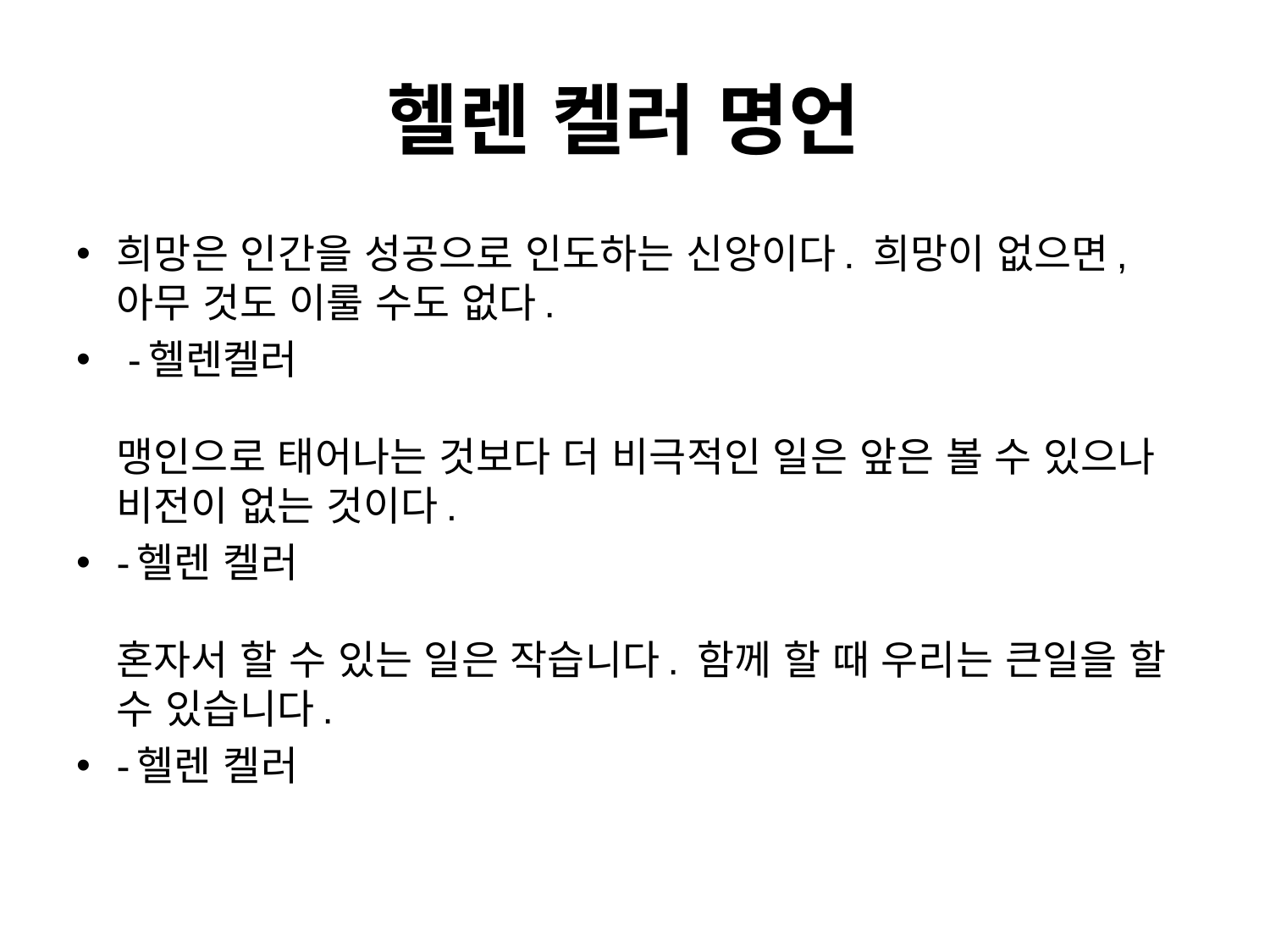

# 헬렌 켈러 명언
희망은 인간을 성공으로 인도하는 신앙이다. 희망이 없으면, 아무 것도 이룰 수도 없다.
 -헬렌켈러
맹인으로 태어나는 것보다 더 비극적인 일은 앞은 볼 수 있으나 비전이 없는 것이다.
-헬렌 켈러
혼자서 할 수 있는 일은 작습니다. 함께 할 때 우리는 큰일을 할 수 있습니다.
-헬렌 켈러